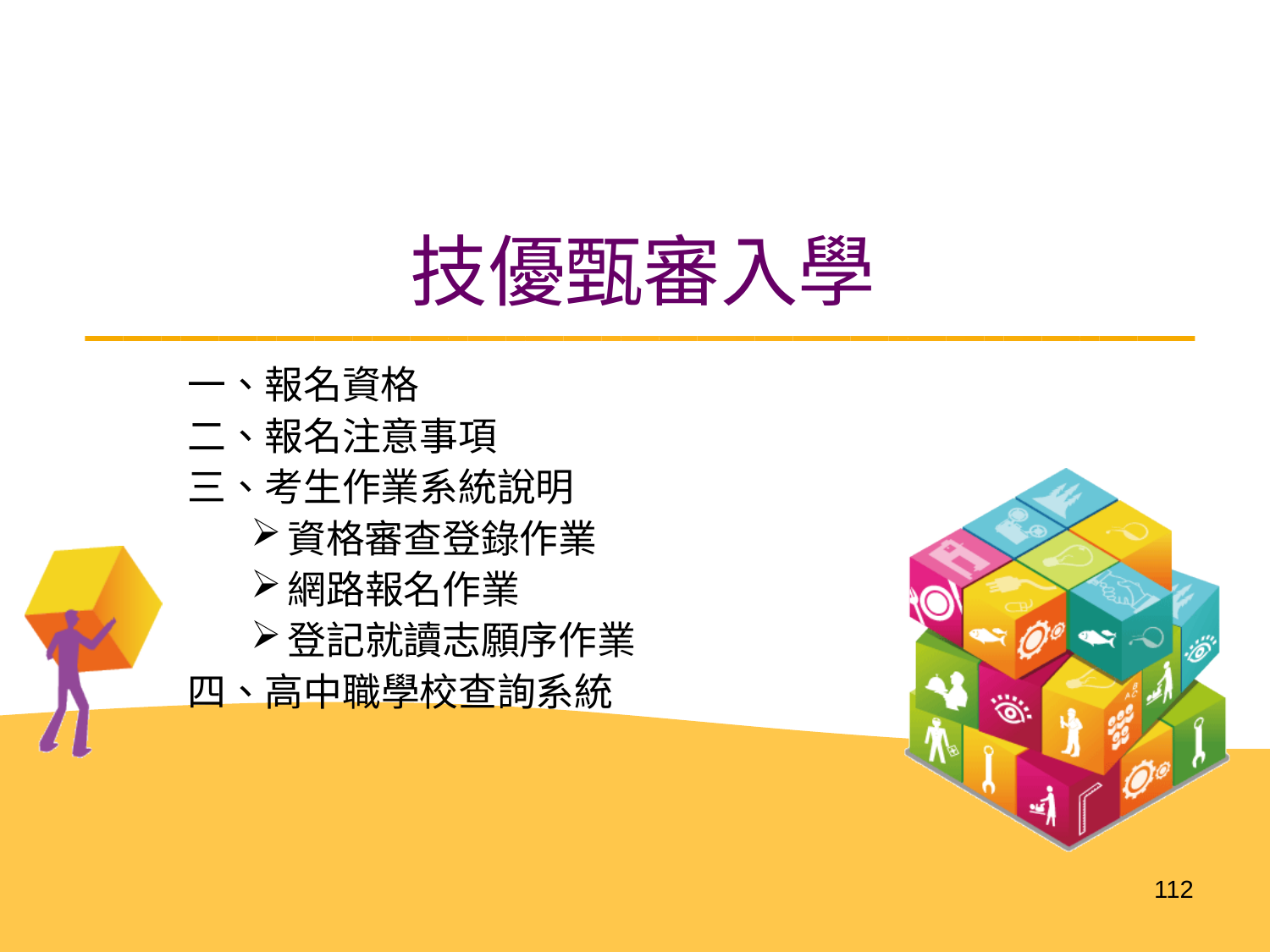

技優甄審入學
一、報名資格
二、報名注意事項
三、考生作業系統說明
資格審查登錄作業
網路報名作業
登記就讀志願序作業
四、高中職學校查詢系統
112